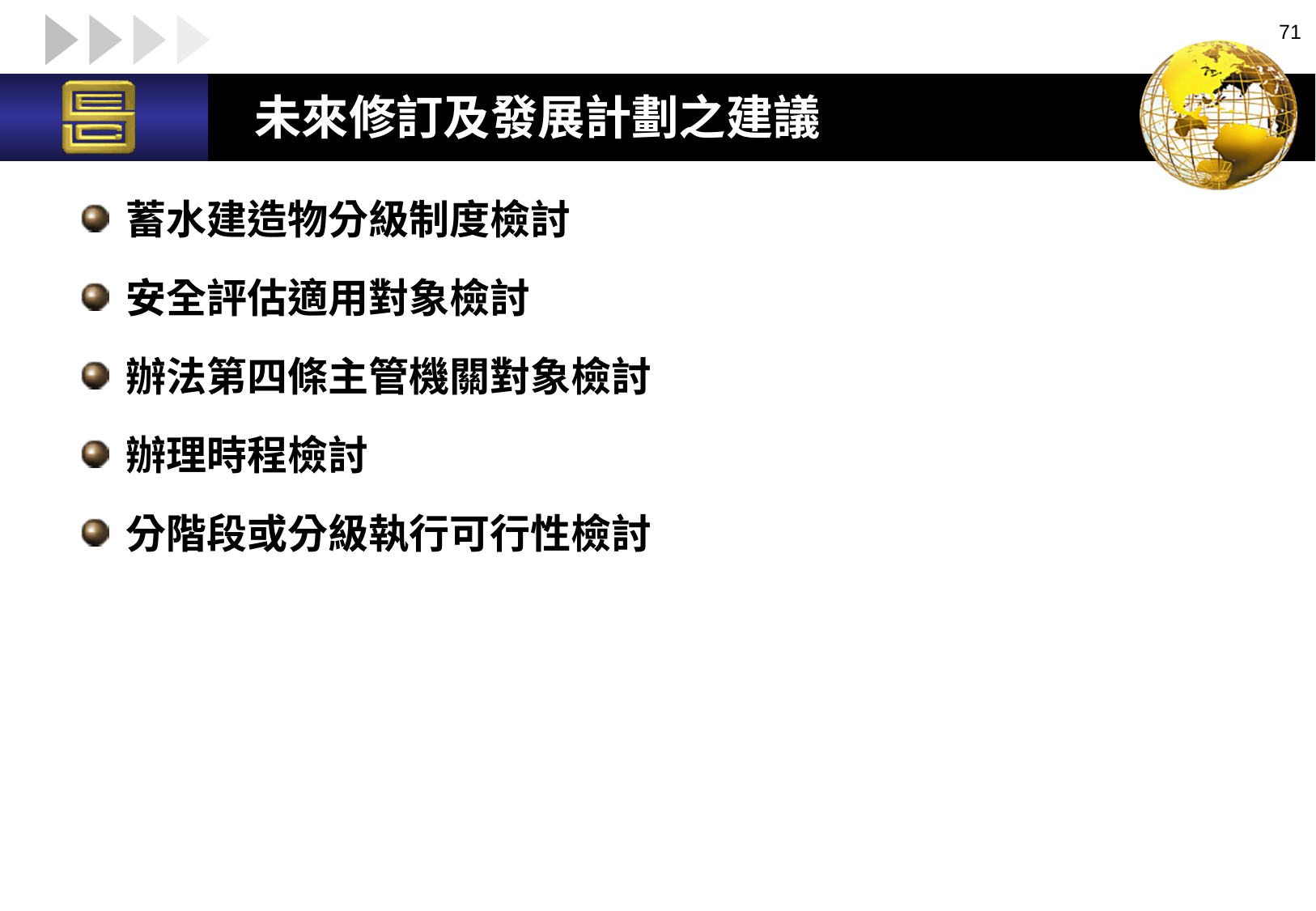

71
# 未來修訂及發展計劃之建議
蓄水建造物分級制度檢討
安全評估適用對象檢討
辦法第四條主管機關對象檢討
辦理時程檢討
分階段或分級執行可行性檢討